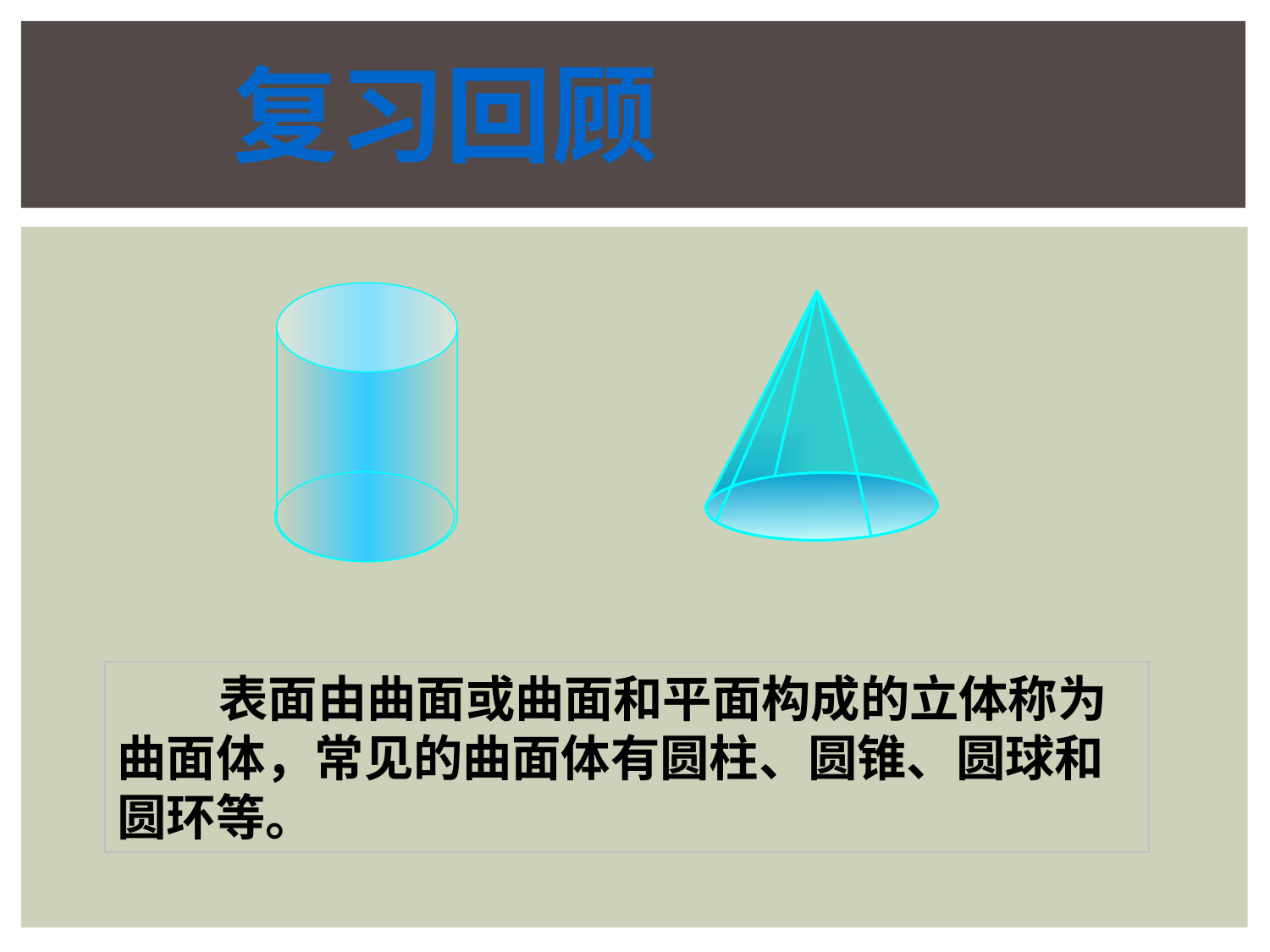

复习回顾

        表面由曲面或曲面和平面构成的立体称为曲面体，常见的曲面体有圆柱、圆锥、圆球和圆环等。